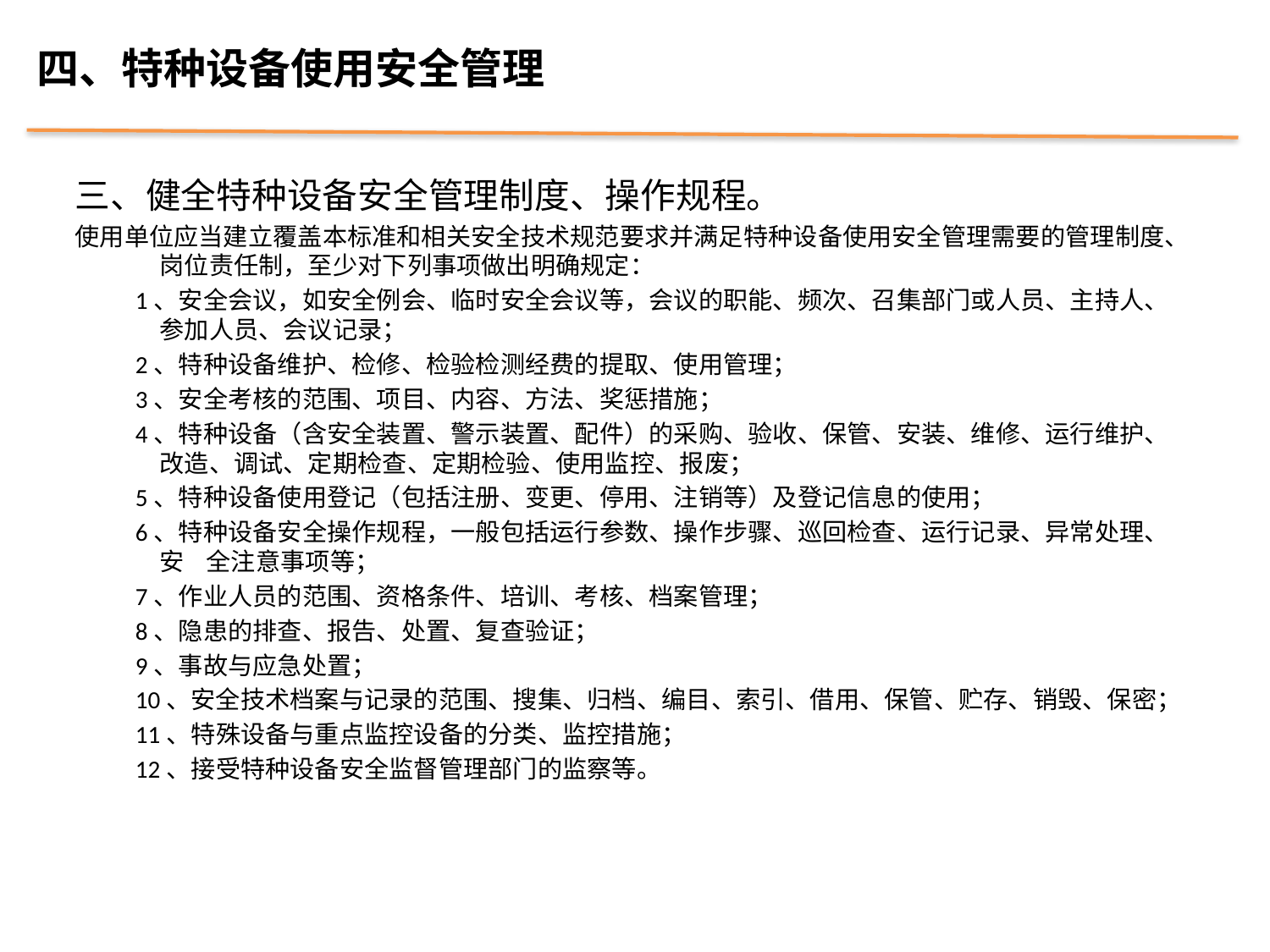

四、特种设备使用安全管理
三、健全特种设备安全管理制度、操作规程。
使用单位应当建立覆盖本标准和相关安全技术规范要求并满足特种设备使用安全管理需要的管理制度、岗位责任制，至少对下列事项做出明确规定：
           1、安全会议，如安全例会、临时安全会议等，会议的职能、频次、召集部门或人员、主持人、参加人员、会议记录；
           2、特种设备维护、检修、检验检测经费的提取、使用管理；
           3、安全考核的范围、项目、内容、方法、奖惩措施；
           4、特种设备（含安全装置、警示装置、配件）的采购、验收、保管、安装、维修、运行维护、改造、调试、定期检查、定期检验、使用监控、报废；
           5、特种设备使用登记（包括注册、变更、停用、注销等）及登记信息的使用；
           6、特种设备安全操作规程，一般包括运行参数、操作步骤、巡回检查、运行记录、异常处理、安    全注意事项等；
           7、作业人员的范围、资格条件、培训、考核、档案管理；
           8、隐患的排查、报告、处置、复查验证；
           9、事故与应急处置；
           10、安全技术档案与记录的范围、搜集、归档、编目、索引、借用、保管、贮存、销毁、保密；
           11、特殊设备与重点监控设备的分类、监控措施；
           12、接受特种设备安全监督管理部门的监察等。